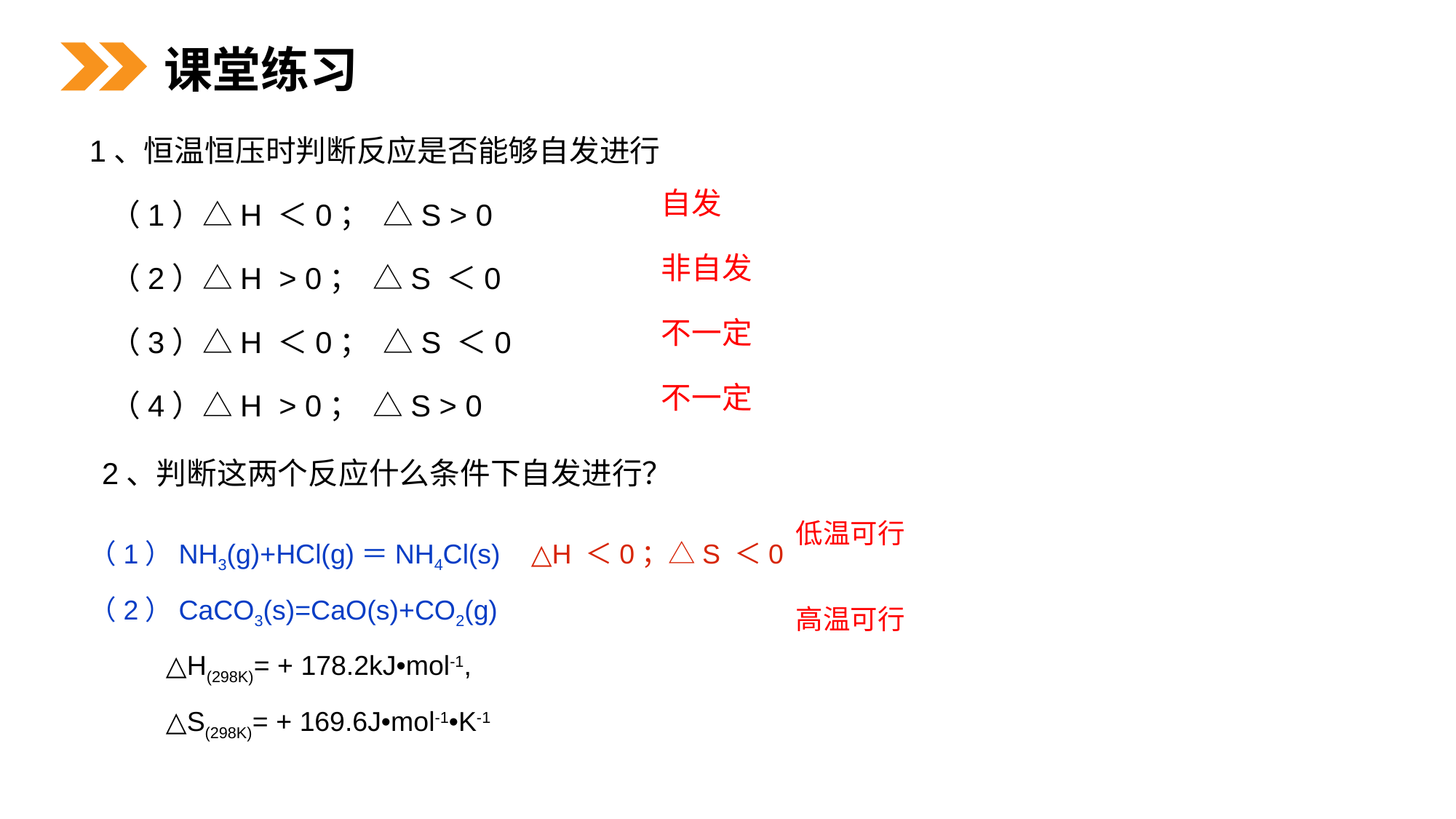

课堂练习
1、恒温恒压时判断反应是否能够自发进行
  （1）△H ＜0；  △S > 0
  （2）△H  > 0；  △S ＜0
  （3）△H ＜0；  △S ＜0
  （4）△H  > 0；  △S > 0
自发
非自发
不一定
不一定
2、判断这两个反应什么条件下自发进行？
低温可行
（1）NH3(g)+HCl(g)＝NH4Cl(s)    △H ＜0；△S ＜0
（2）CaCO3(s)=CaO(s)+CO2(g)
          △H(298K)= + 178.2kJ•mol-1,
          △S(298K)= + 169.6J•mol-1•K-1
高温可行